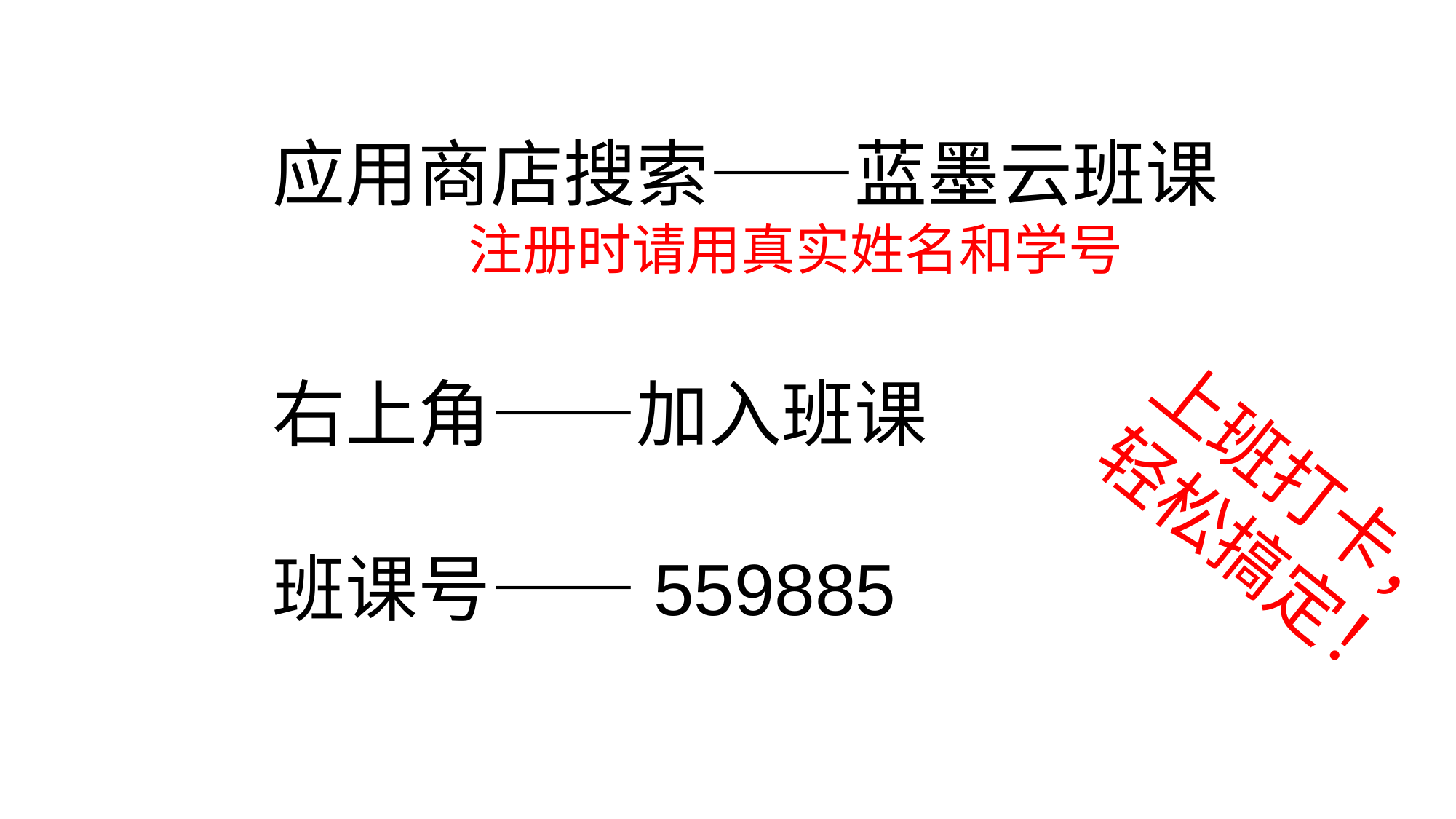

应用商店搜索——蓝墨云班课
               注册时请用真实姓名和学号

右上角——加入班课

班课号——559885

上班打卡，轻松搞定！